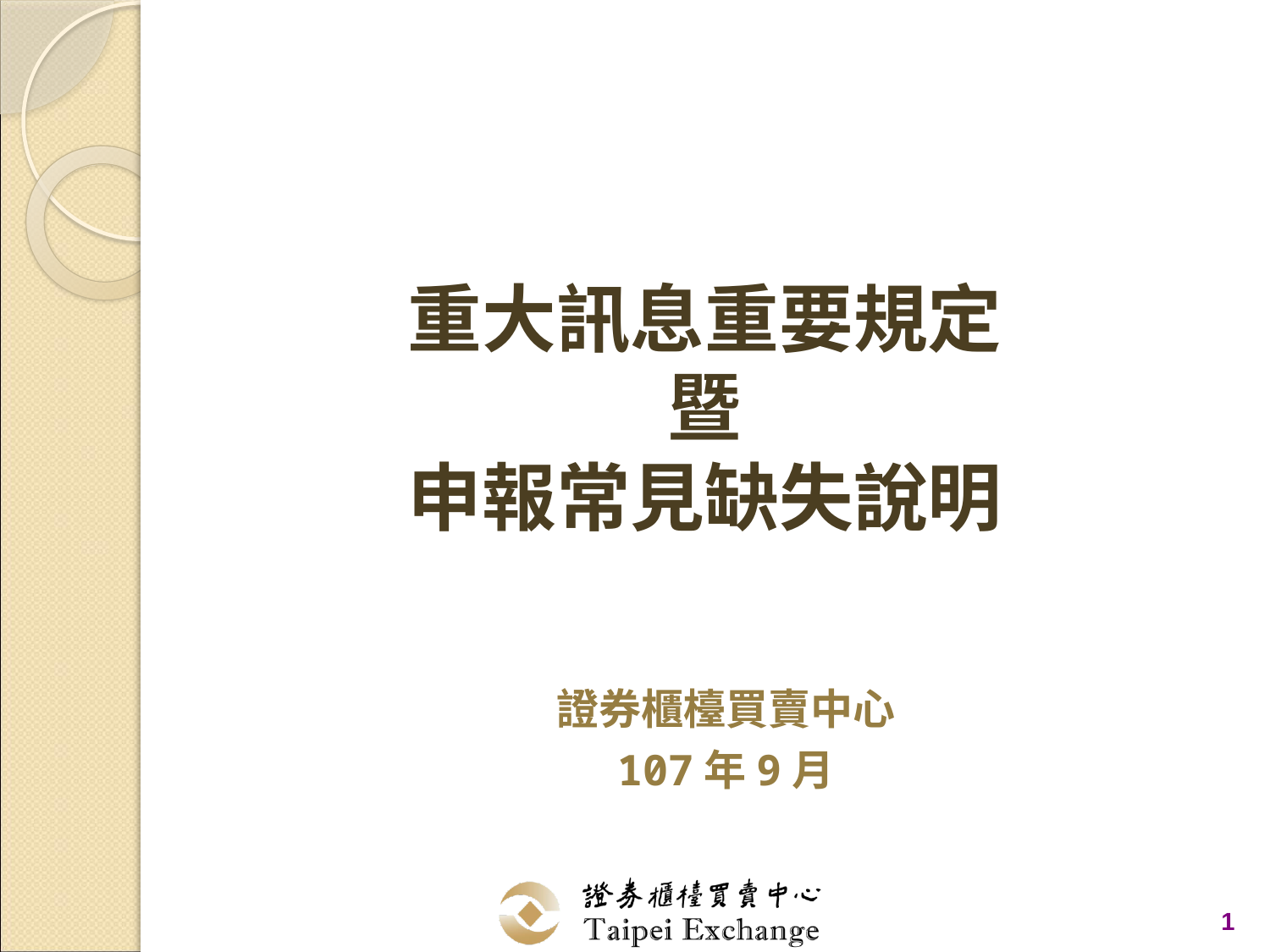

# 重大訊息重要規定 暨 申報常見缺失說明
證券櫃檯買賣中心
107年9月
1